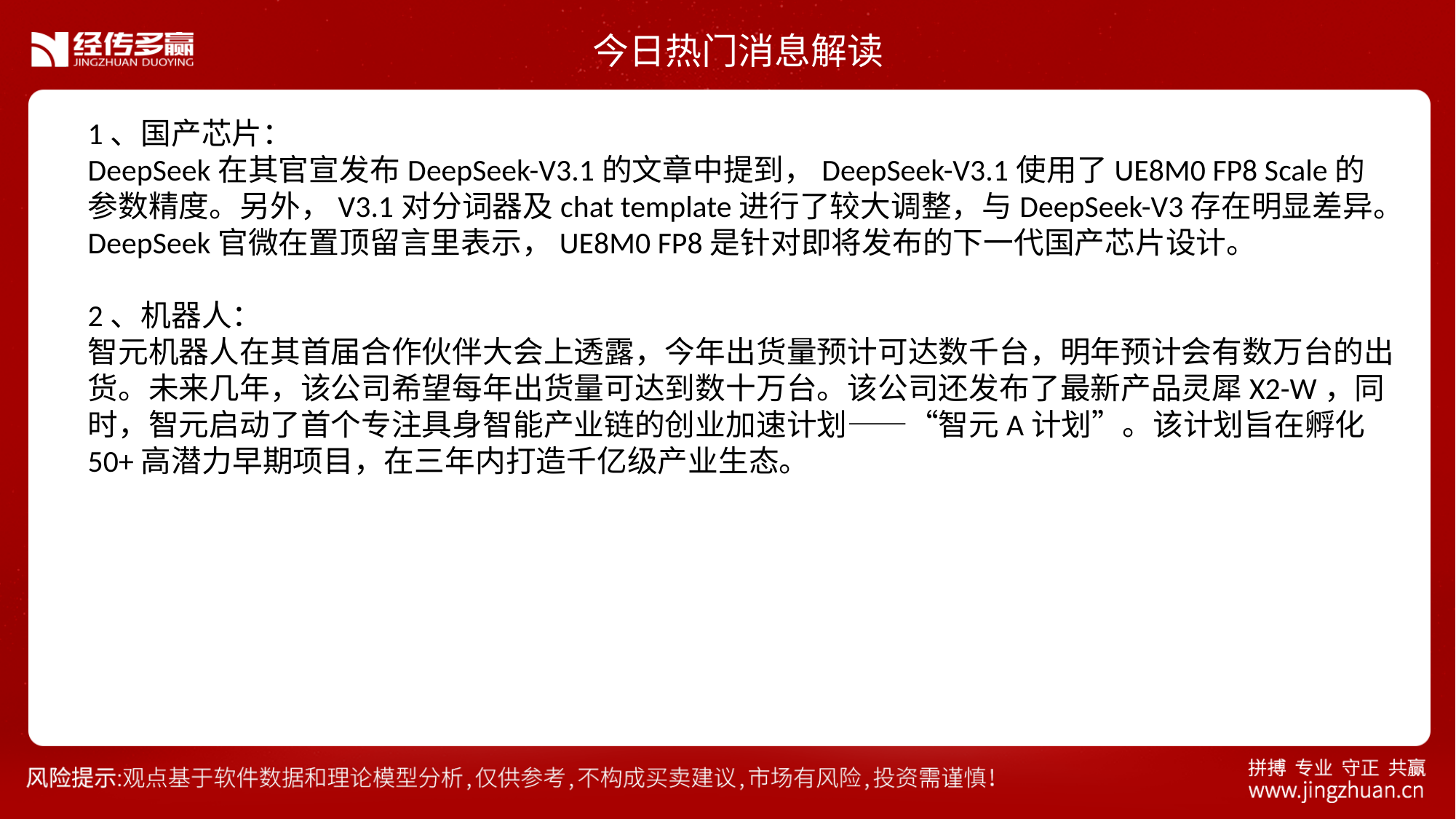

今日热门消息解读
1、国产芯片：
DeepSeek在其官宣发布DeepSeek-V3.1的文章中提到，DeepSeek-V3.1使用了UE8M0 FP8 Scale的参数精度。另外，V3.1对分词器及chat template进行了较大调整，与DeepSeek-V3存在明显差异。DeepSeek官微在置顶留言里表示，UE8M0 FP8是针对即将发布的下一代国产芯片设计。

2、机器人：
智元机器人在其首届合作伙伴大会上透露，今年出货量预计可达数千台，明年预计会有数万台的出货。未来几年，该公司希望每年出货量可达到数十万台。该公司还发布了最新产品灵犀X2-W，同时，智元启动了首个专注具身智能产业链的创业加速计划——“智元A计划”。该计划旨在孵化50+高潜力早期项目，在三年内打造千亿级产业生态。